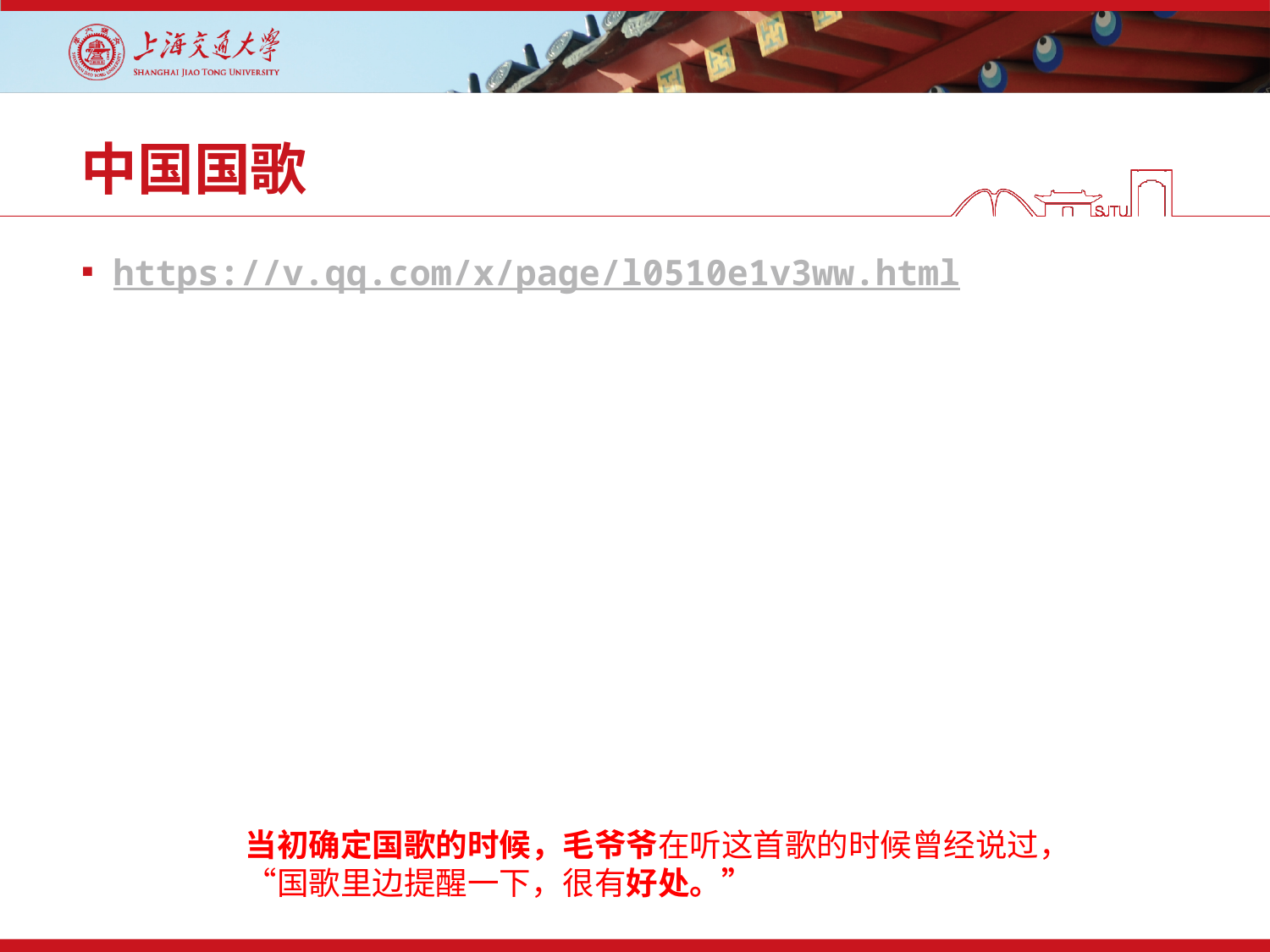

# 中国国歌
https://v.qq.com/x/page/l0510e1v3ww.html
当初确定国歌的时候，毛爷爷在听这首歌的时候曾经说过，“国歌里边提醒一下，很有好处。”